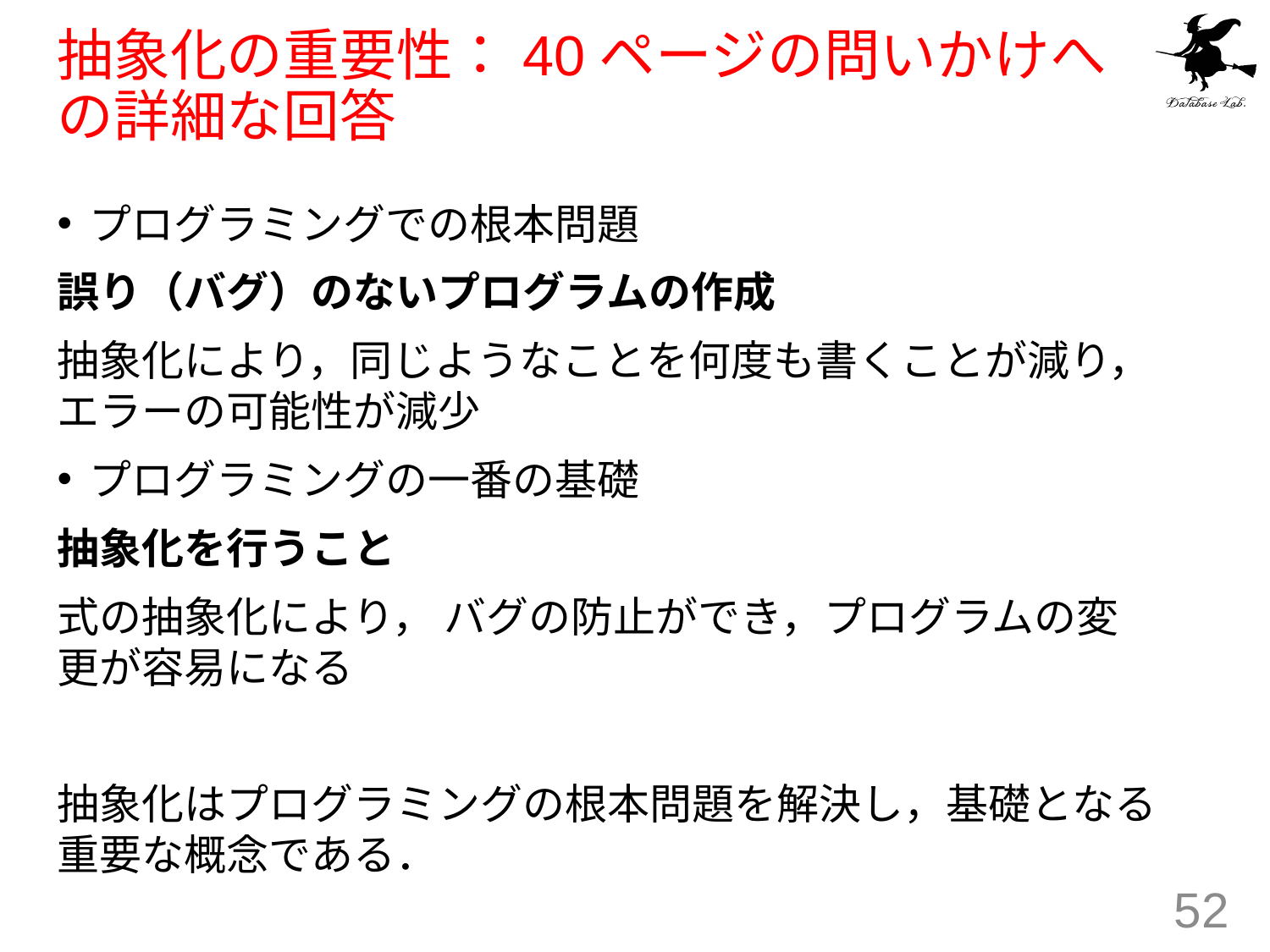

# 抽象化の重要性：40ページの問いかけへの詳細な回答
プログラミングでの根本問題
誤り（バグ）のないプログラムの作成
抽象化により，同じようなことを何度も書くことが減り，エラーの可能性が減少
プログラミングの一番の基礎
抽象化を行うこと
式の抽象化により， バグの防止ができ，プログラムの変更が容易になる

抽象化はプログラミングの根本問題を解決し，基礎となる重要な概念である．
52